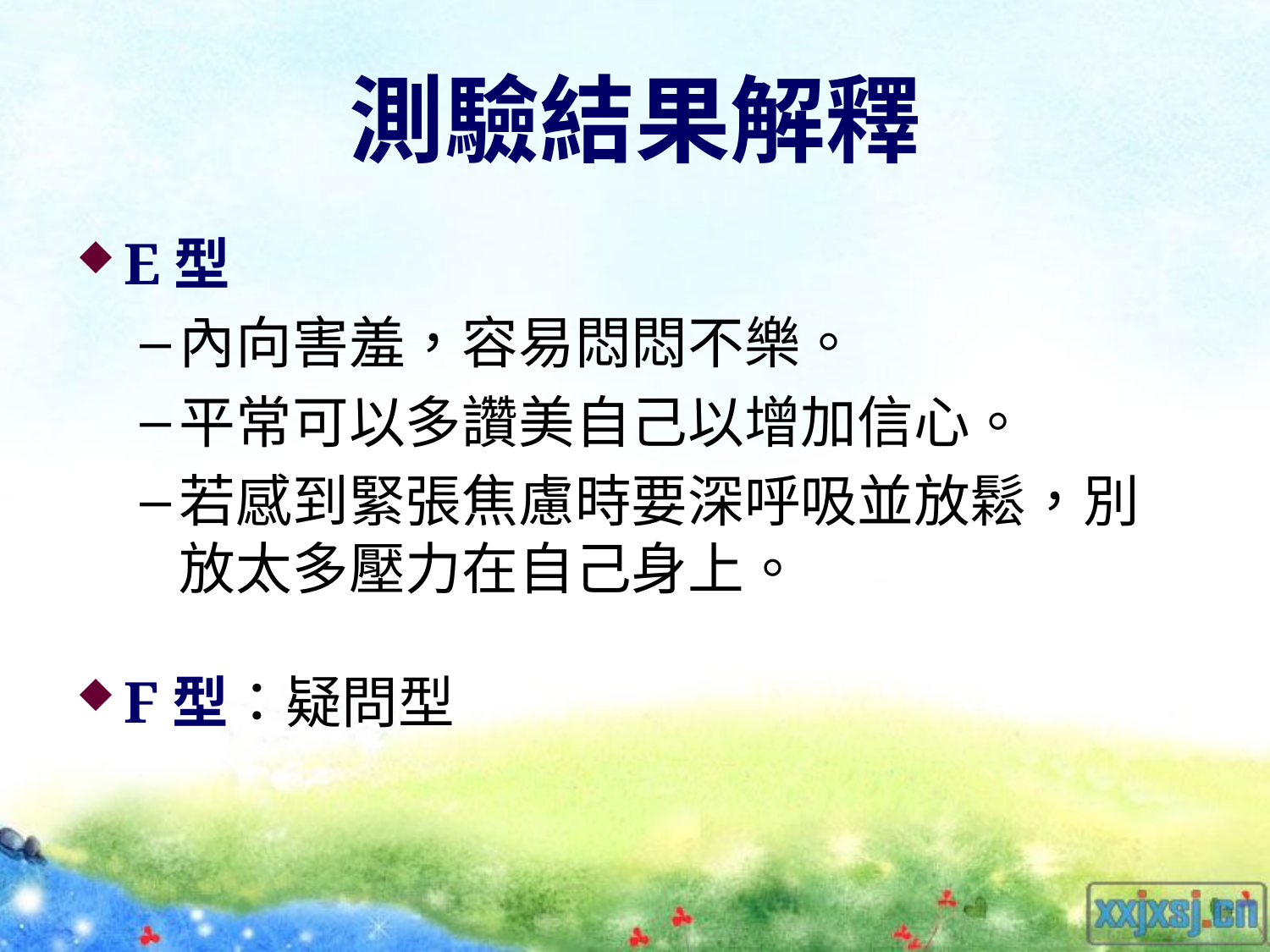

# 測驗結果解釋
E型
內向害羞，容易悶悶不樂。
平常可以多讚美自己以增加信心。
若感到緊張焦慮時要深呼吸並放鬆，別放太多壓力在自己身上。

F型：疑問型